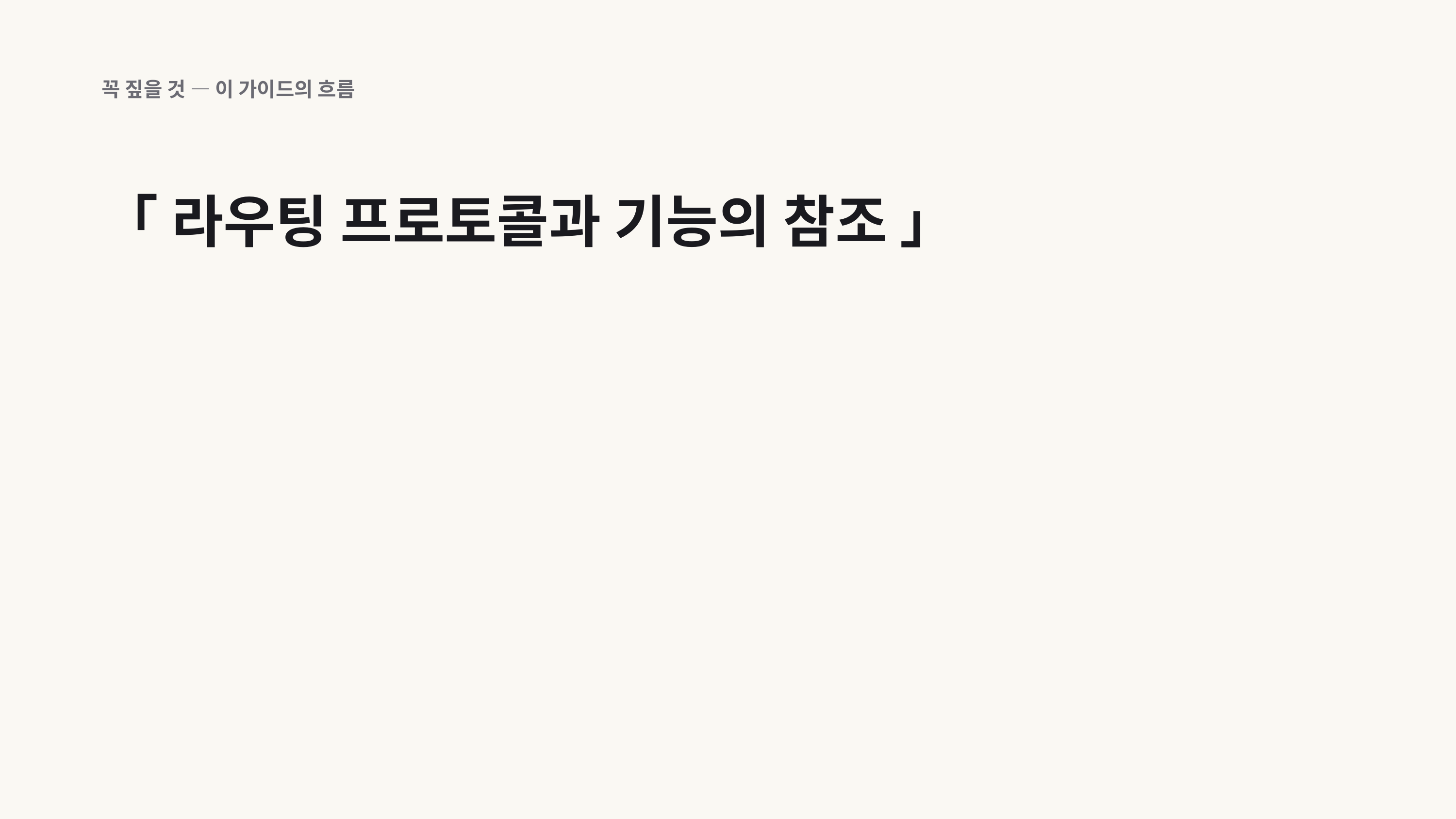

꼭 짚을 것 — 이 가이드의 흐름
「 라우팅 프로토콜과 기능의 참조 」